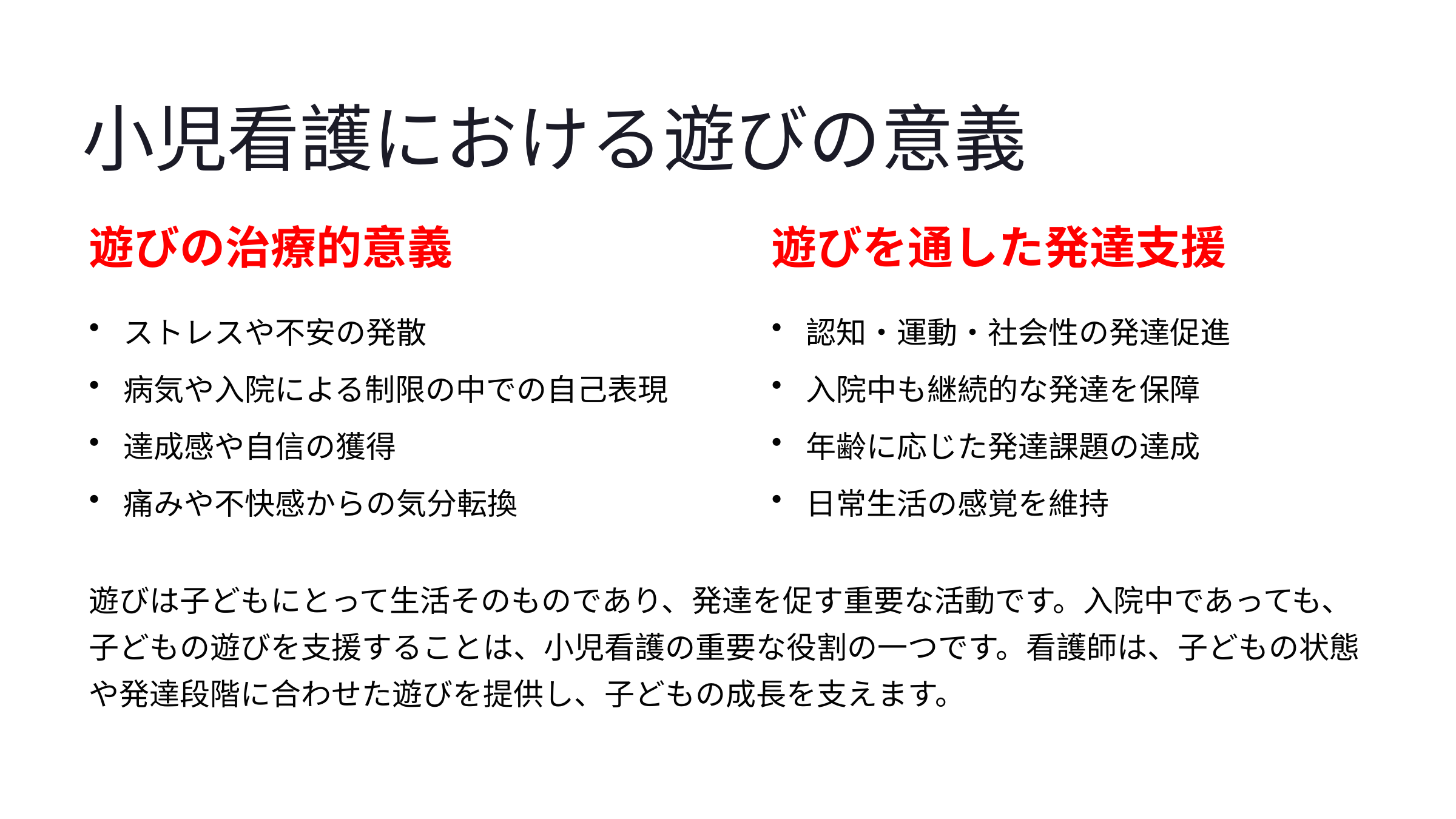

小児看護における遊びの意義
遊びの治療的意義
遊びを通した発達支援
ストレスや不安の発散
認知・運動・社会性の発達促進
病気や入院による制限の中での自己表現
入院中も継続的な発達を保障
達成感や自信の獲得
年齢に応じた発達課題の達成
痛みや不快感からの気分転換
日常生活の感覚を維持
遊びは子どもにとって生活そのものであり、発達を促す重要な活動です。入院中であっても、子どもの遊びを支援することは、小児看護の重要な役割の一つです。看護師は、子どもの状態や発達段階に合わせた遊びを提供し、子どもの成長を支えます。